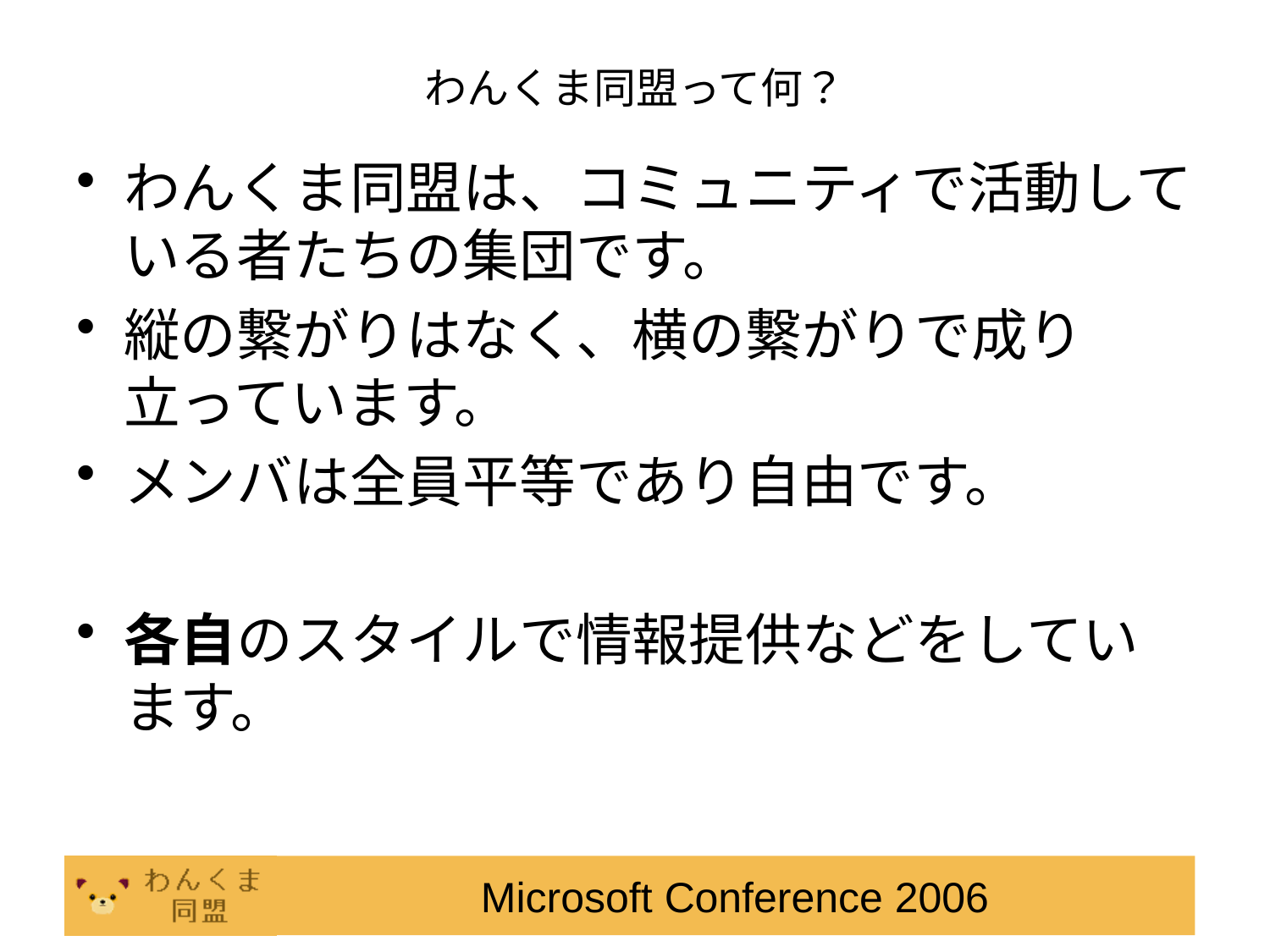

# わんくま同盟って何？
わんくま同盟は、コミュニティで活動している者たちの集団です。
縦の繋がりはなく、横の繋がりで成り立っています。
メンバは全員平等であり自由です。

各自のスタイルで情報提供などをしています。